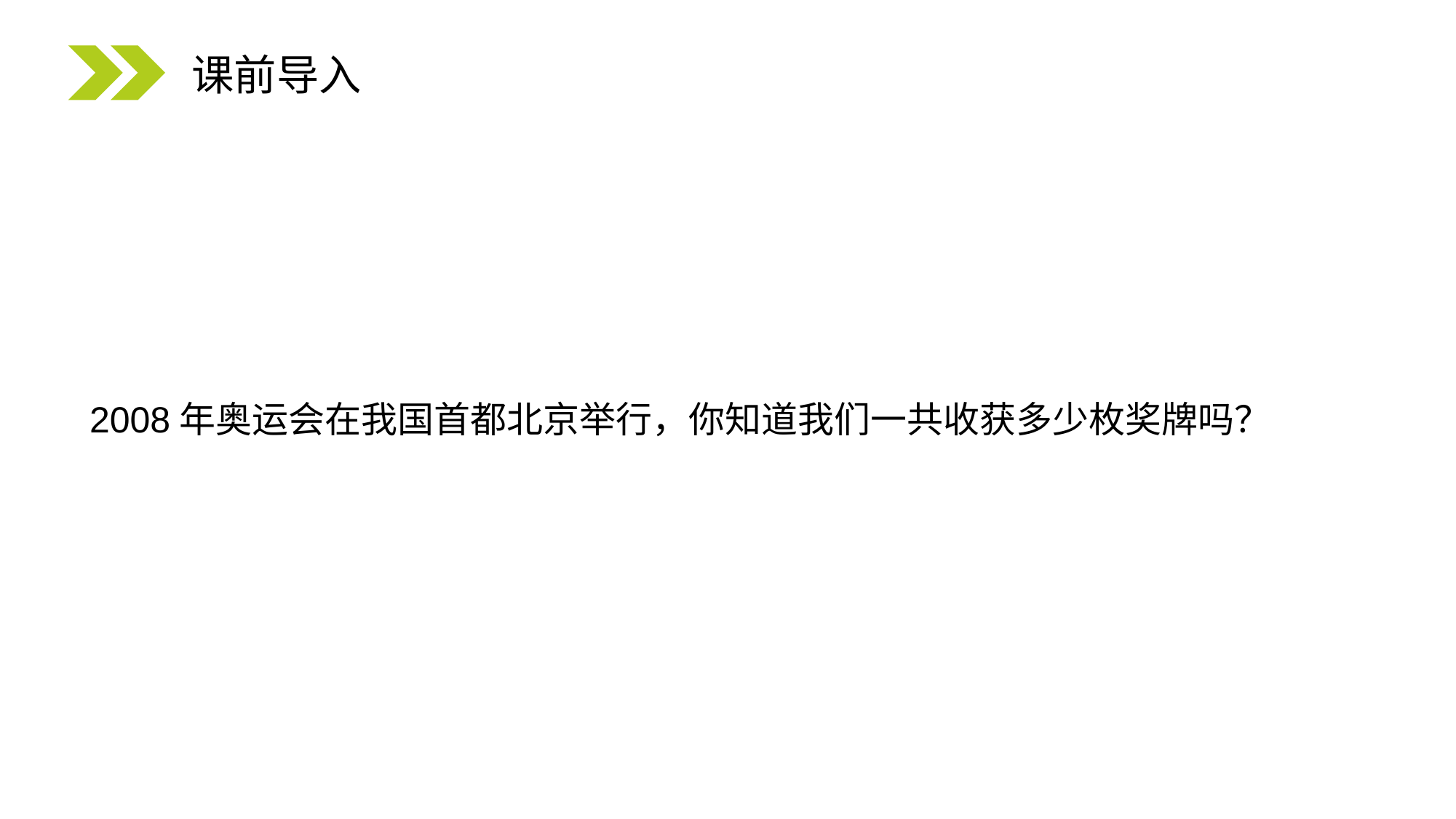

课前导入
2008年奥运会在我国首都北京举行，你知道我们一共收获多少枚奖牌吗？